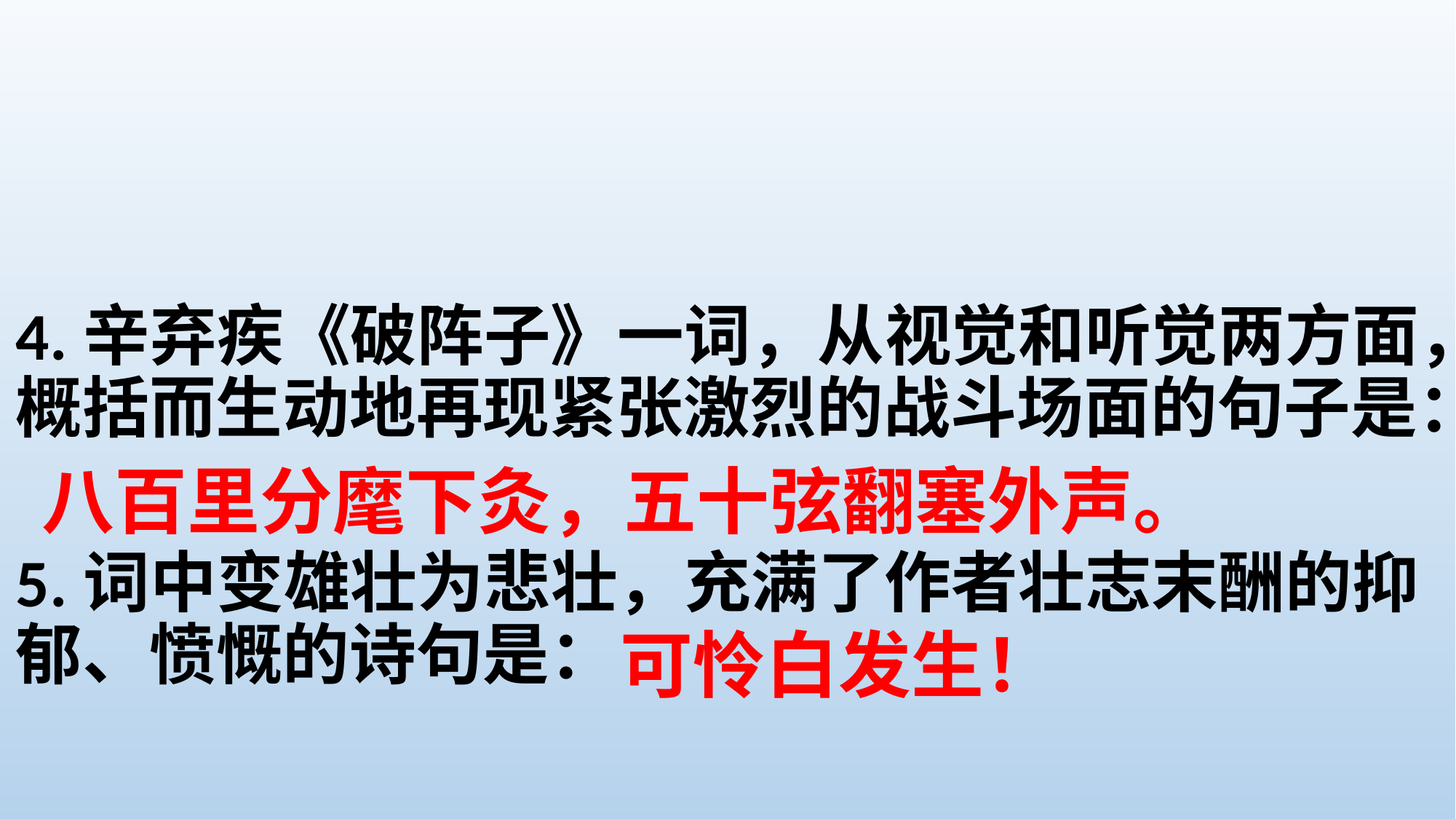

#

4.辛弃疾《破阵子》一词，从视觉和听觉两方面，概括而生动地再现紧张激烈的战斗场面的句子是：

5.词中变雄壮为悲壮，充满了作者壮志末酬的抑郁、愤慨的诗句是：
八百里分麾下灸，五十弦翻塞外声。
可怜白发生！